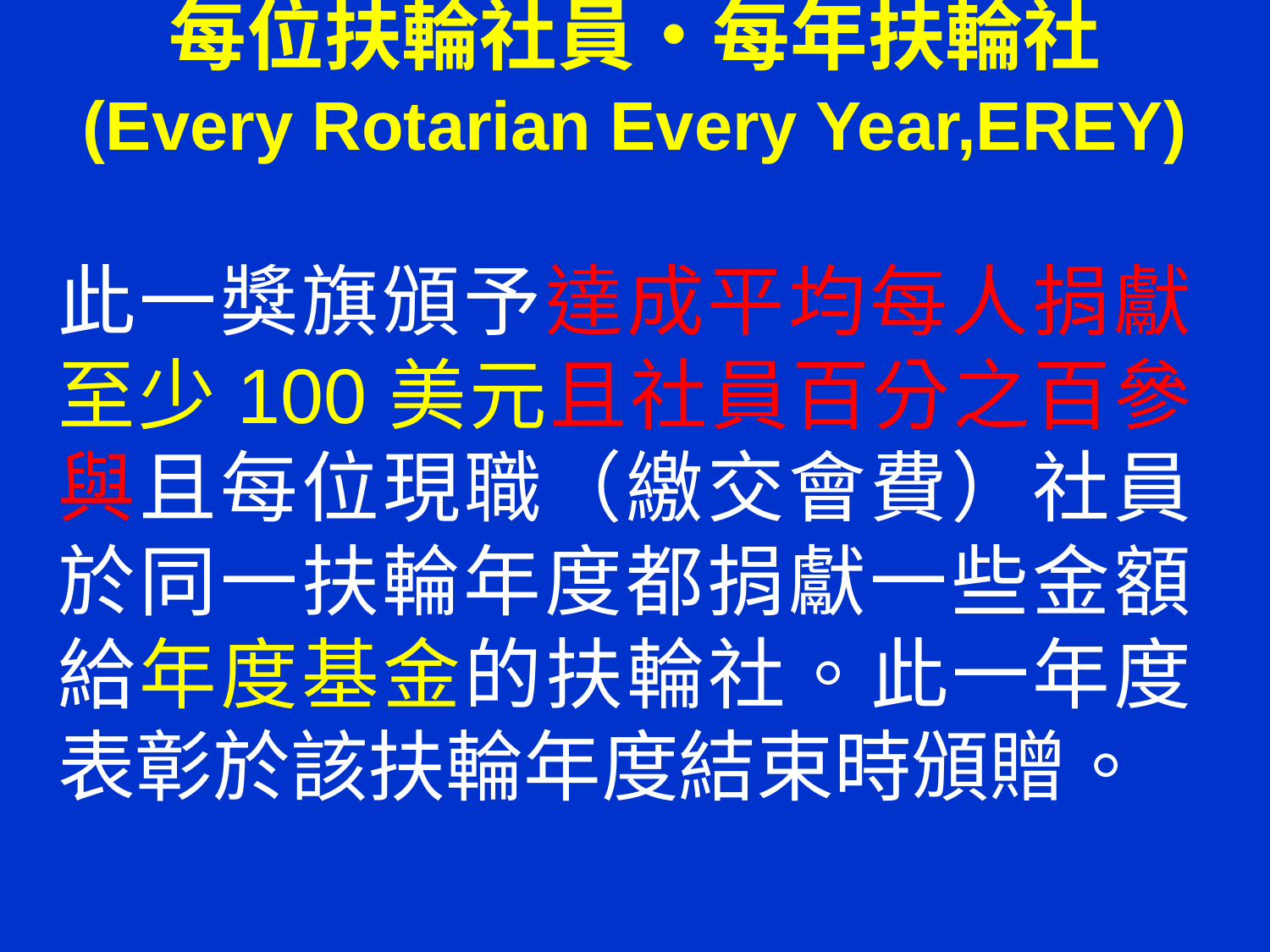

# 每位扶輪社員‧每年扶輪社 (Every Rotarian Every Year,EREY)
此一獎旗頒予達成平均每人捐獻至少100美元且社員百分之百參與且每位現職（繳交會費）社員於同一扶輪年度都捐獻一些金額給年度基金的扶輪社。此一年度表彰於該扶輪年度結束時頒贈。